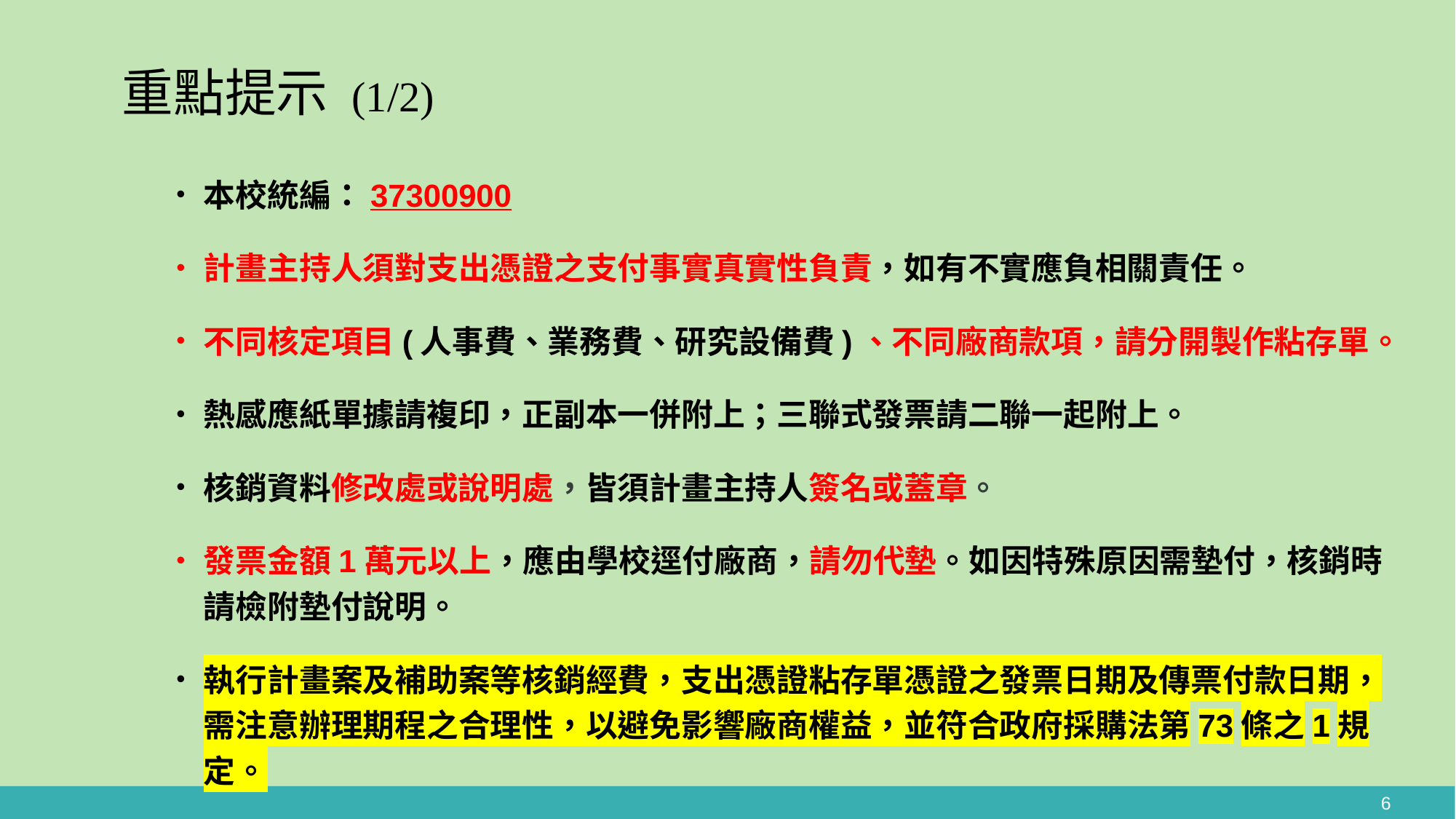

# 重點提示 (1/2)
本校統編：37300900
計畫主持人須對支出憑證之支付事實真實性負責，如有不實應負相關責任。
不同核定項目(人事費、業務費、研究設備費)、不同廠商款項，請分開製作粘存單。
熱感應紙單據請複印，正副本一併附上；三聯式發票請二聯一起附上。
核銷資料修改處或說明處，皆須計畫主持人簽名或蓋章。
發票金額1萬元以上，應由學校逕付廠商，請勿代墊。如因特殊原因需墊付，核銷時請檢附墊付說明。
執行計畫案及補助案等核銷經費，支出憑證粘存單憑證之發票日期及傳票付款日期，需注意辦理期程之合理性，以避免影響廠商權益，並符合政府採購法第73條之1規定。

6